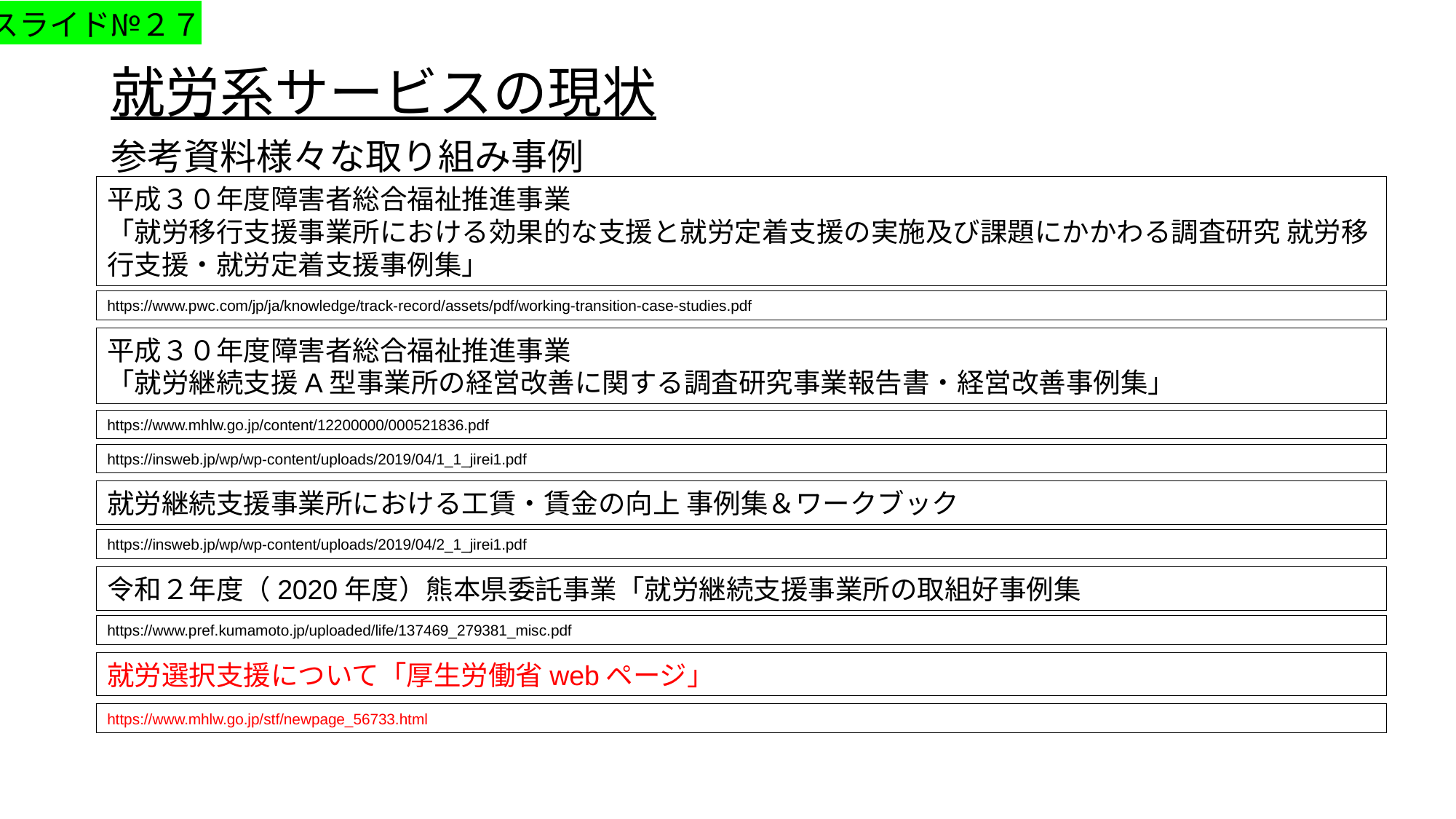

スライド№２７
# 就労系サービスの現状 参考資料様々な取り組み事例
平成３０年度障害者総合福祉推進事業
「就労移行支援事業所における効果的な支援と就労定着支援の実施及び課題にかかわる調査研究 就労移行支援・就労定着支援事例集」
https://www.pwc.com/jp/ja/knowledge/track-record/assets/pdf/working-transition-case-studies.pdf
平成３０年度障害者総合福祉推進事業
「就労継続支援A型事業所の経営改善に関する調査研究事業報告書・経営改善事例集」
https://www.mhlw.go.jp/content/12200000/000521836.pdf
https://insweb.jp/wp/wp-content/uploads/2019/04/1_1_jirei1.pdf
就労継続支援事業所における工賃・賃金の向上 事例集＆ワークブック
https://insweb.jp/wp/wp-content/uploads/2019/04/2_1_jirei1.pdf
令和２年度（2020年度）熊本県委託事業「就労継続支援事業所の取組好事例集
https://www.pref.kumamoto.jp/uploaded/life/137469_279381_misc.pdf
就労選択支援について「厚生労働省webページ」
https://www.mhlw.go.jp/stf/newpage_56733.html